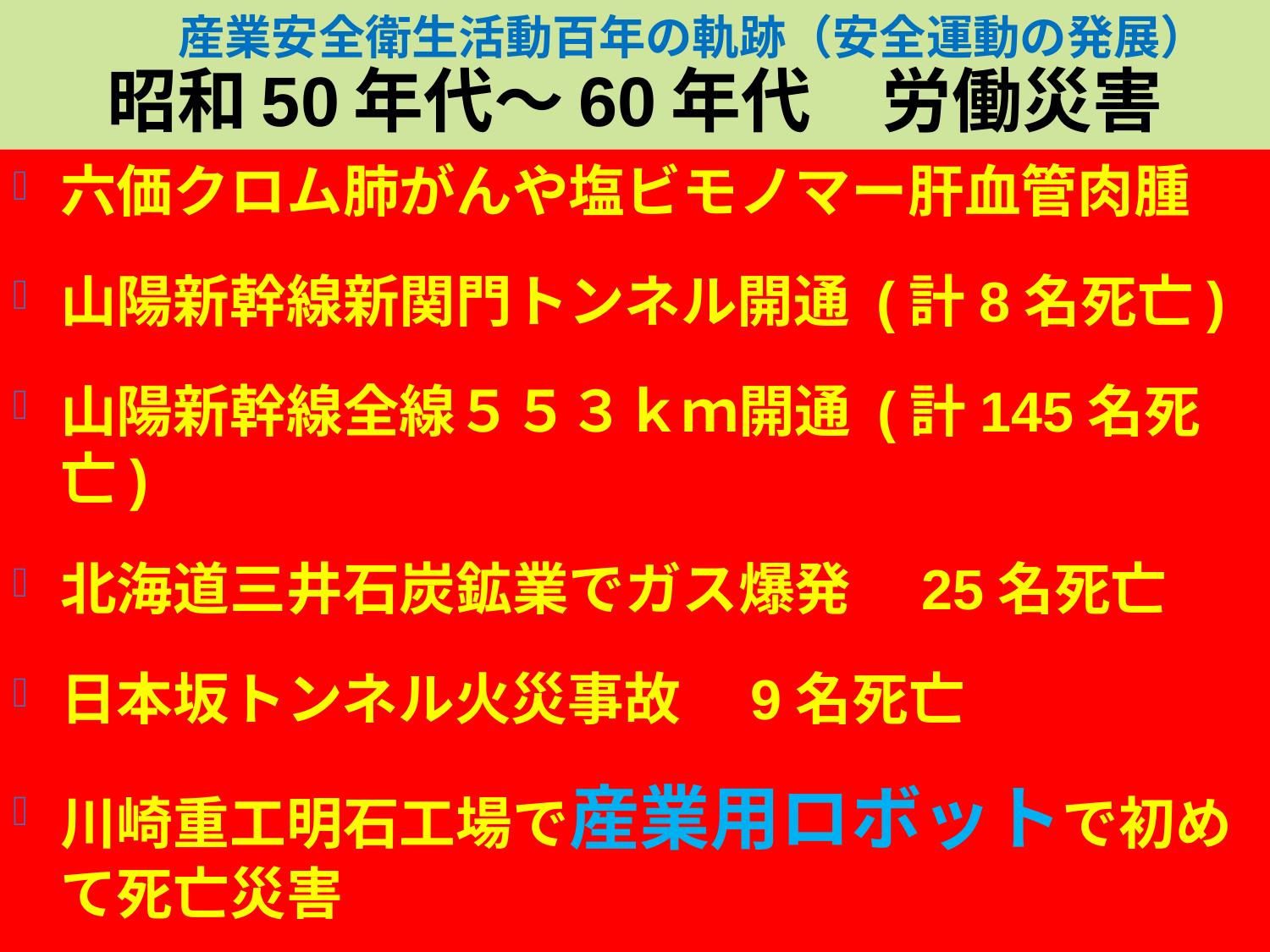

# 産業安全衛生活動百年の軌跡（安全運動の発展）　 昭和50年代～60年代　労働災害
六価クロム肺がんや塩ビモノマー肝血管肉腫
山陽新幹線新関門トンネル開通 (計8名死亡)
山陽新幹線全線５５３ｋｍ開通 (計145名死亡)
北海道三井石炭鉱業でガス爆発　25名死亡
日本坂トンネル火災事故　9名死亡
川崎重工明石工場で産業用ロボットで初めて死亡災害